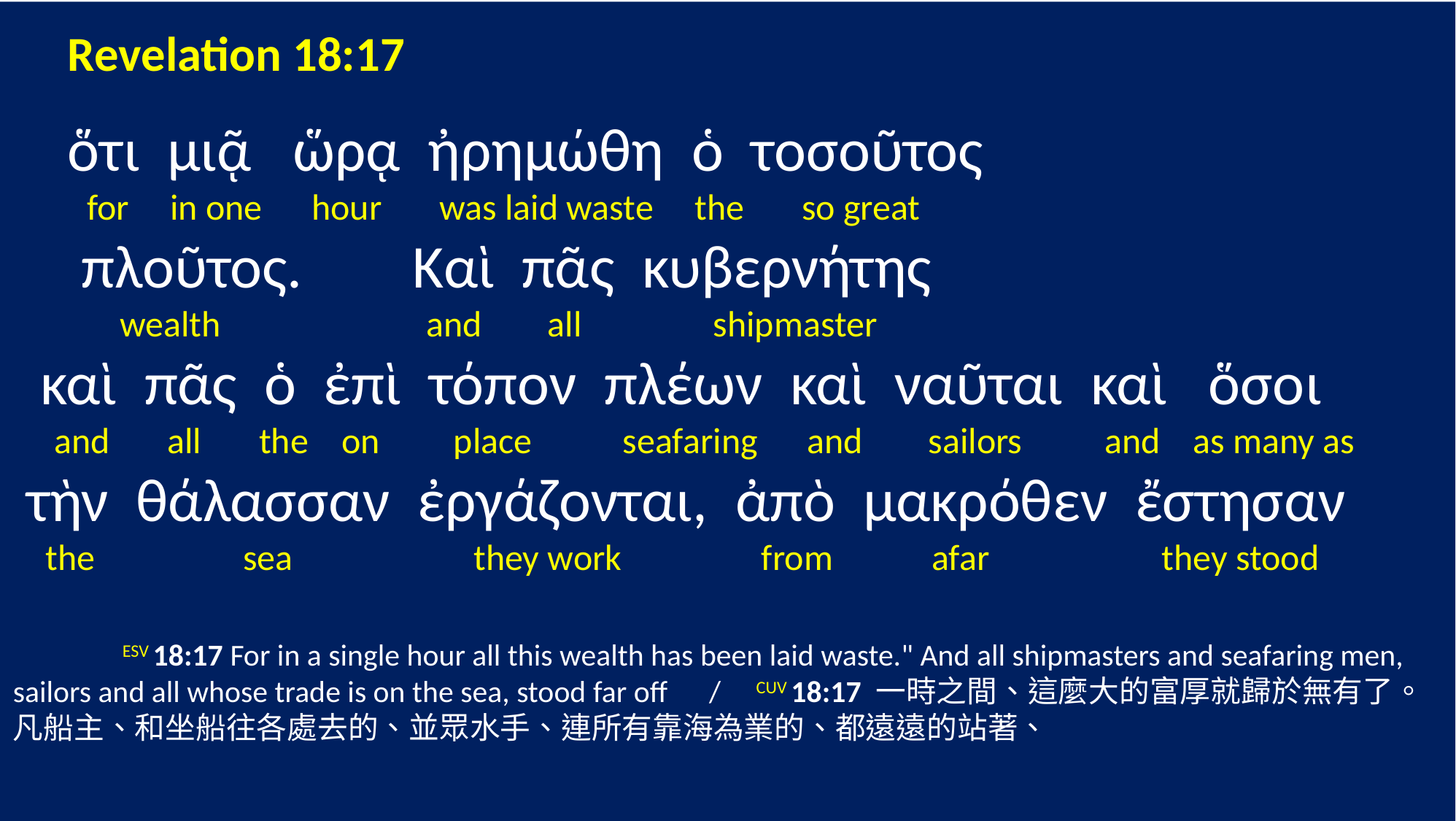

Revelation 18:17

    ὅτι  μιᾷ   ὥρᾳ  ἠρημώθη  ὁ  τοσοῦτος
         for     in one      hour       was laid waste     the       so great
     πλοῦτος.        Καὶ  πᾶς  κυβερνήτης
             wealth                         and        all                shipmaster
  καὶ  πᾶς  ὁ  ἐπὶ  τόπον  πλέων  καὶ  ναῦται  καὶ   ὅσοι
     and       all       the    on         place           seafaring      and        sailors          and    as many as
 τὴν  θάλασσαν  ἐργάζονται,  ἀπὸ  μακρόθεν  ἔστησαν
    the                  sea                      they work                 from            afar                     they stood

	ESV 18:17 For in a single hour all this wealth has been laid waste." And all shipmasters and seafaring men, sailors and all whose trade is on the sea, stood far off      /     CUV 18:17 一時之間、這麼大的富厚就歸於無有了。凡船主、和坐船往各處去的、並眾水手、連所有靠海為業的、都遠遠的站著、